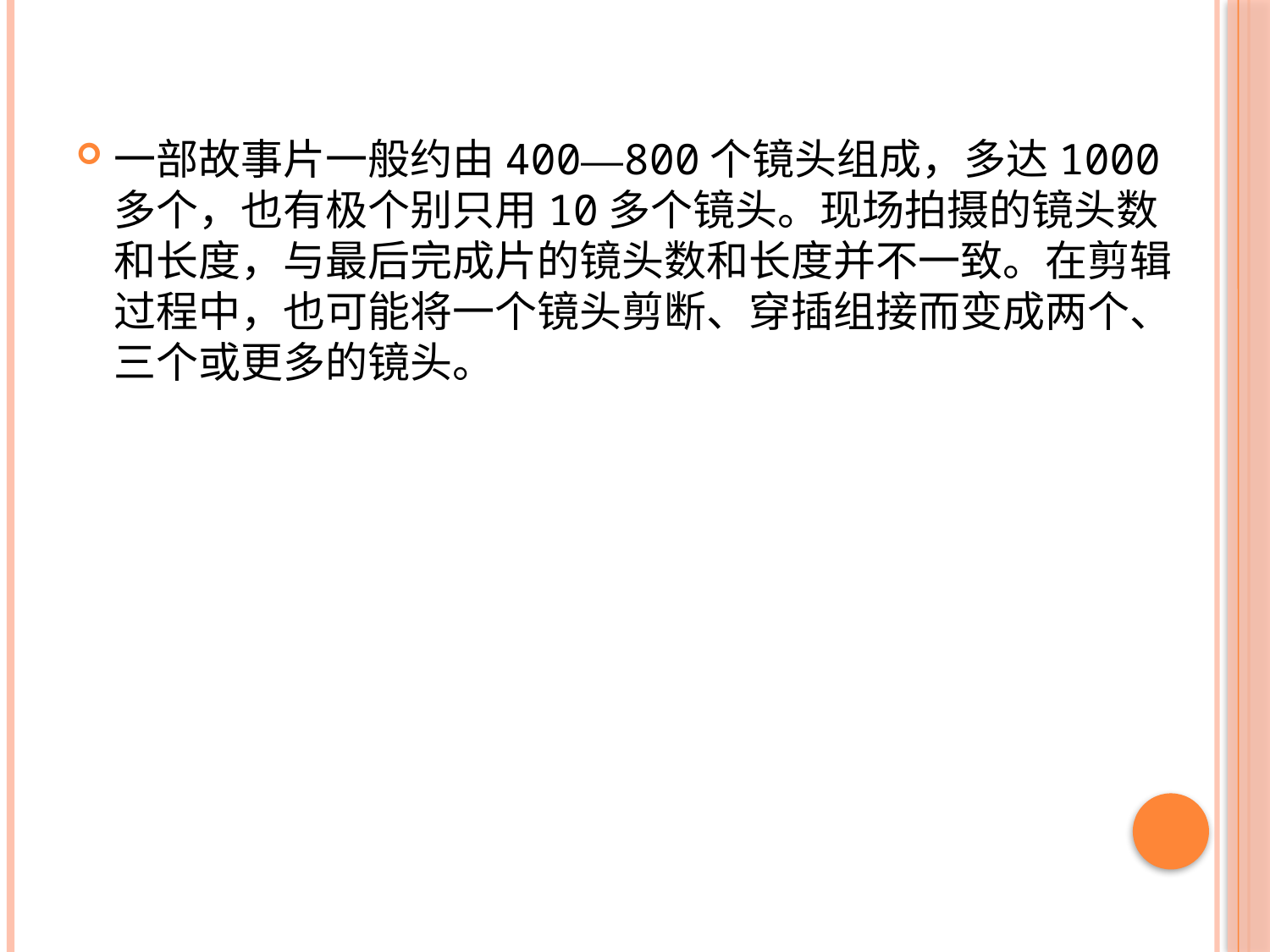

#
一部故事片一般约由400—800个镜头组成，多达1000多个，也有极个别只用10多个镜头。现场拍摄的镜头数和长度，与最后完成片的镜头数和长度并不一致。在剪辑过程中，也可能将一个镜头剪断、穿插组接而变成两个、三个或更多的镜头。